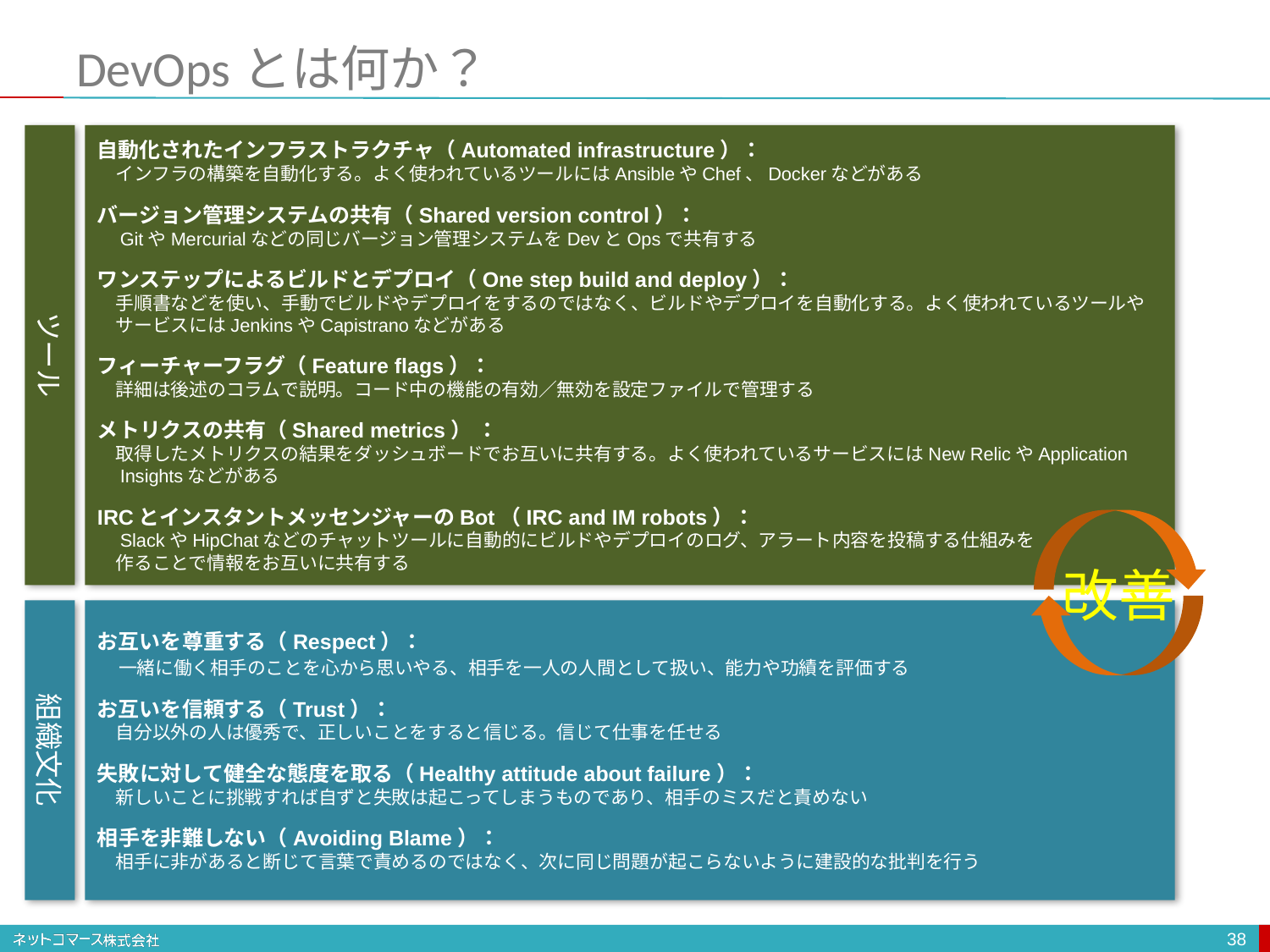

# DevOpsとは何か？
ツール
自動化されたインフラストラクチャ（Automated infrastructure）：
　インフラの構築を自動化する。よく使われているツールにはAnsibleやChef、Dockerなどがある

バージョン管理システムの共有（Shared version control）：
　GitやMercurialなどの同じバージョン管理システムをDevとOpsで共有する

ワンステップによるビルドとデプロイ（One step build and deploy）：
　手順書などを使い、手動でビルドやデプロイをするのではなく、ビルドやデプロイを自動化する。よく使われているツールや
　サービスにはJenkinsやCapistranoなどがある

フィーチャーフラグ（Feature flags）：
　詳細は後述のコラムで説明。コード中の機能の有効／無効を設定ファイルで管理する

メトリクスの共有（Shared metrics） ：
　取得したメトリクスの結果をダッシュボードでお互いに共有する。よく使われているサービスにはNew RelicやApplication
　Insightsなどがある

IRCとインスタントメッセンジャーのBot（IRC and IM robots）：
　SlackやHipChatなどのチャットツールに自動的にビルドやデプロイのログ、アラート内容を投稿する仕組みを
　作ることで情報をお互いに共有する

改善

組織文化
お互いを尊重する（Respect）：
　一緒に働く相手のことを心から思いやる、相手を一人の人間として扱い、能力や功績を評価する

お互いを信頼する（Trust）：
　自分以外の人は優秀で、正しいことをすると信じる。信じて仕事を任せる

失敗に対して健全な態度を取る（Healthy attitude about failure）：
　新しいことに挑戦すれば自ずと失敗は起こってしまうものであり、相手のミスだと責めない

相手を非難しない（Avoiding Blame）：
　相手に非があると断じて言葉で責めるのではなく、次に同じ問題が起こらないように建設的な批判を行う
38